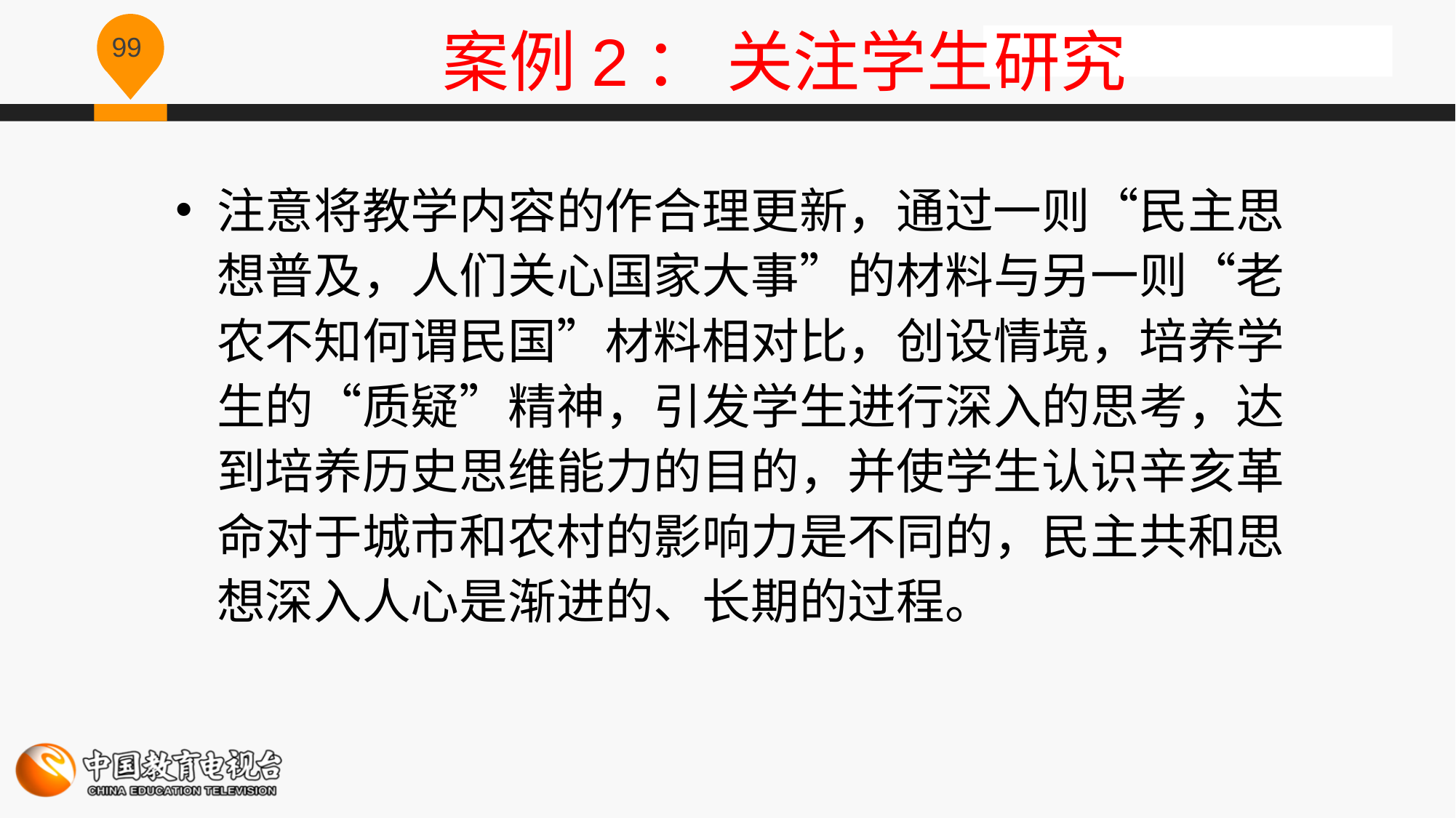

案例2： 关注学生研究
注意将教学内容的作合理更新，通过一则“民主思想普及，人们关心国家大事”的材料与另一则“老农不知何谓民国”材料相对比，创设情境，培养学生的“质疑”精神，引发学生进行深入的思考，达到培养历史思维能力的目的，并使学生认识辛亥革命对于城市和农村的影响力是不同的，民主共和思想深入人心是渐进的、长期的过程。